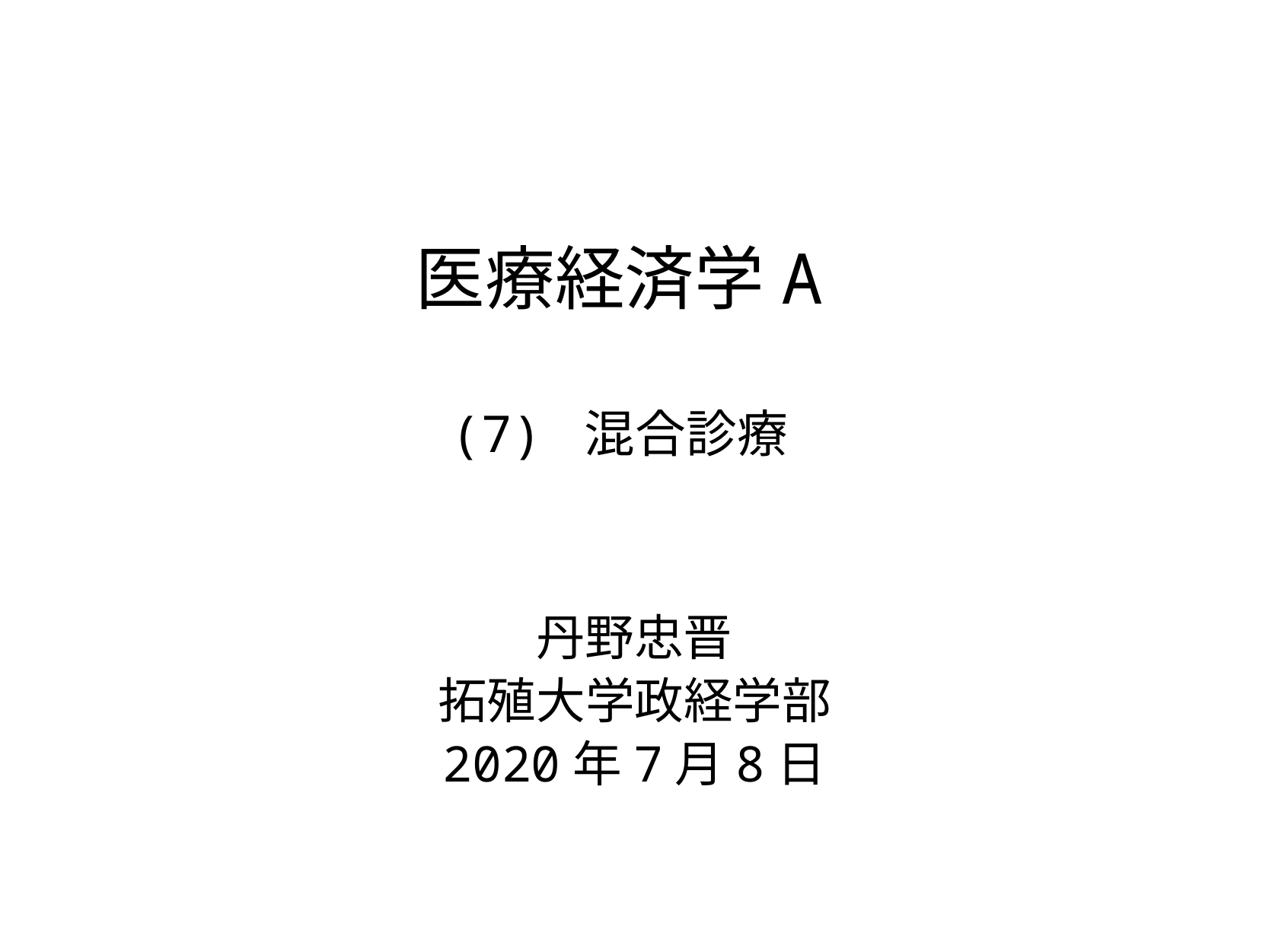

# 医療経済学A (7) 混合診療

丹野忠晋
拓殖大学政経学部
2020年7月8日